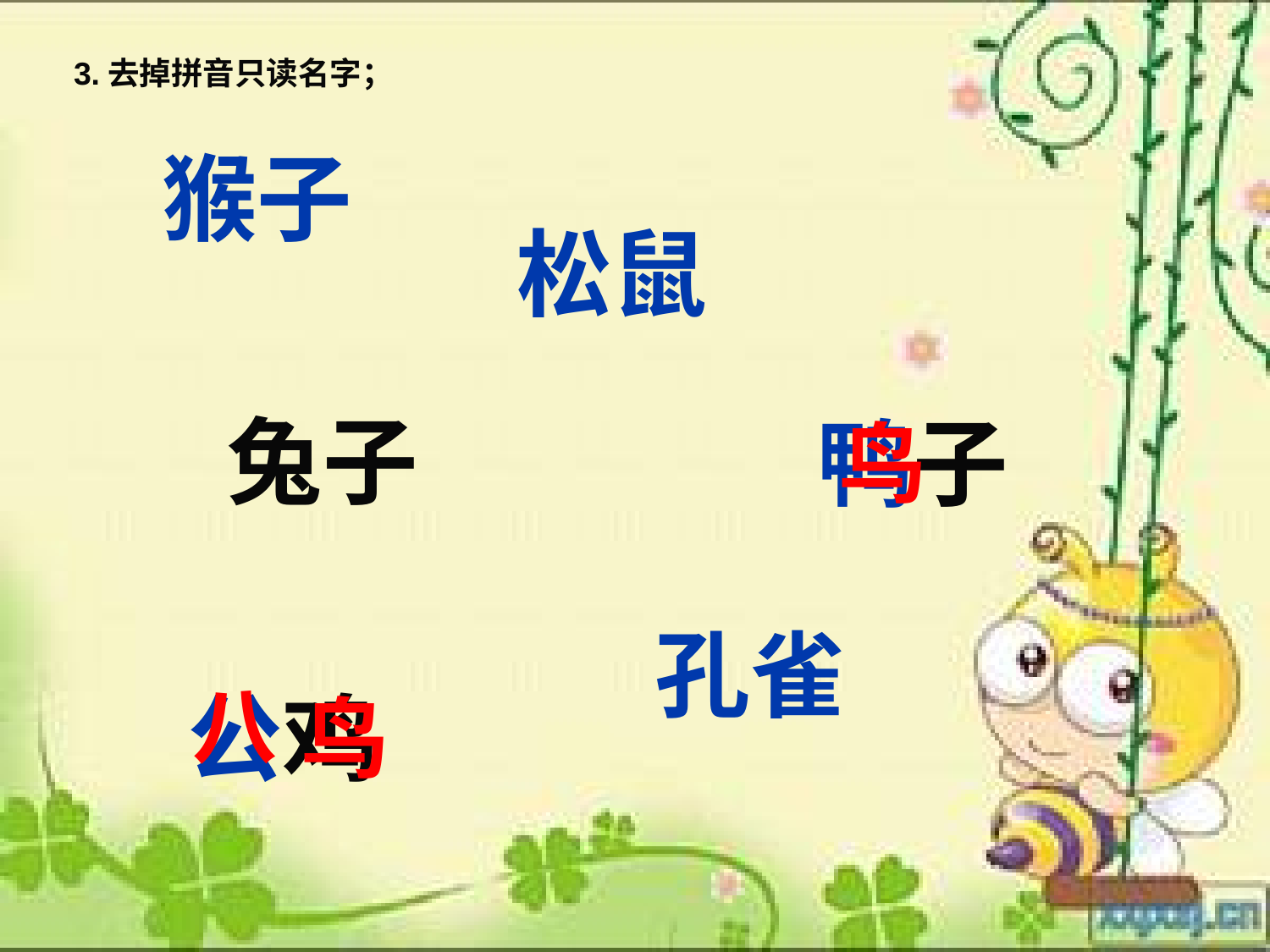

3.去掉拼音只读名字；
# 猴子

 松鼠

鸭子
兔子
鸟

 孔雀

公鸡
八
鸟